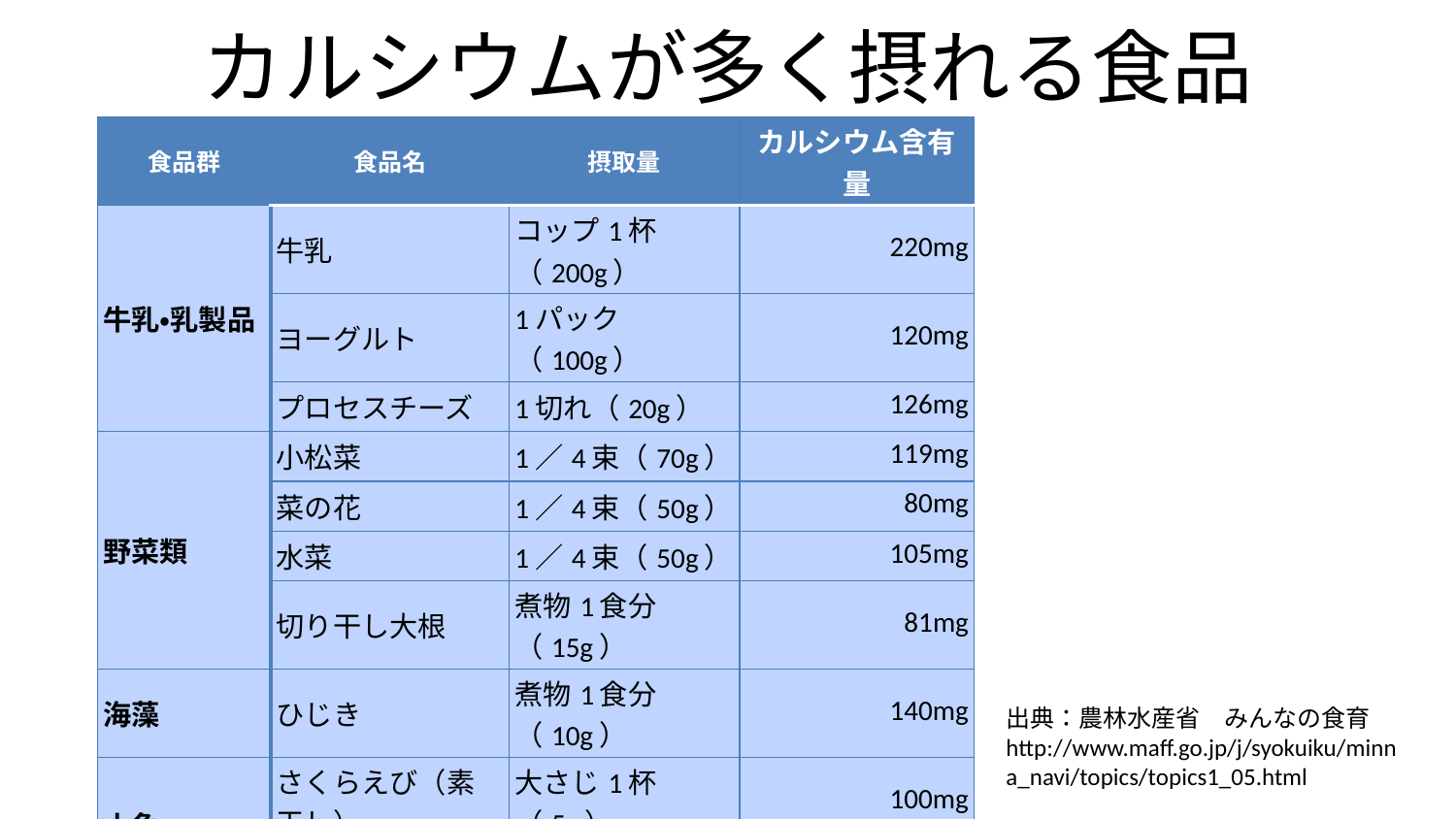

# カルシウムが多く摂れる食品
| 食品群 | 食品名 | 摂取量 | カルシウム含有量 |
| --- | --- | --- | --- |
| 牛乳・乳製品 | 牛乳 | コップ1杯（200g） | 220mg |
|  | ヨーグルト | 1パック（100g） | 120mg |
|  | プロセスチーズ | 1切れ（20g） | 126mg |
| 野菜類 | 小松菜 | 1／4束（70g） | 119mg |
|  | 菜の花 | 1／4束（50g） | 80mg |
|  | 水菜 | 1／4束（50g） | 105mg |
|  | 切り干し大根 | 煮物1食分（15g） | 81mg |
| 海藻 | ひじき | 煮物1食分（10g） | 140mg |
| 小魚 | さくらえび（素干し） | 大さじ1杯（5g） | 100mg |
|  | ししゃも | 3尾（45g） | 149mg |
| 豆類 | 木綿豆腐 | 約1／2丁（150g） | 180mg |
|  | 納豆 | 1パック（50g） | 45mg |
|  | 厚揚げ | 1／2枚（100g） | 240mg |
出典：農林水産省　みんなの食育http://www.maff.go.jp/j/syokuiku/minna_navi/topics/topics1_05.html